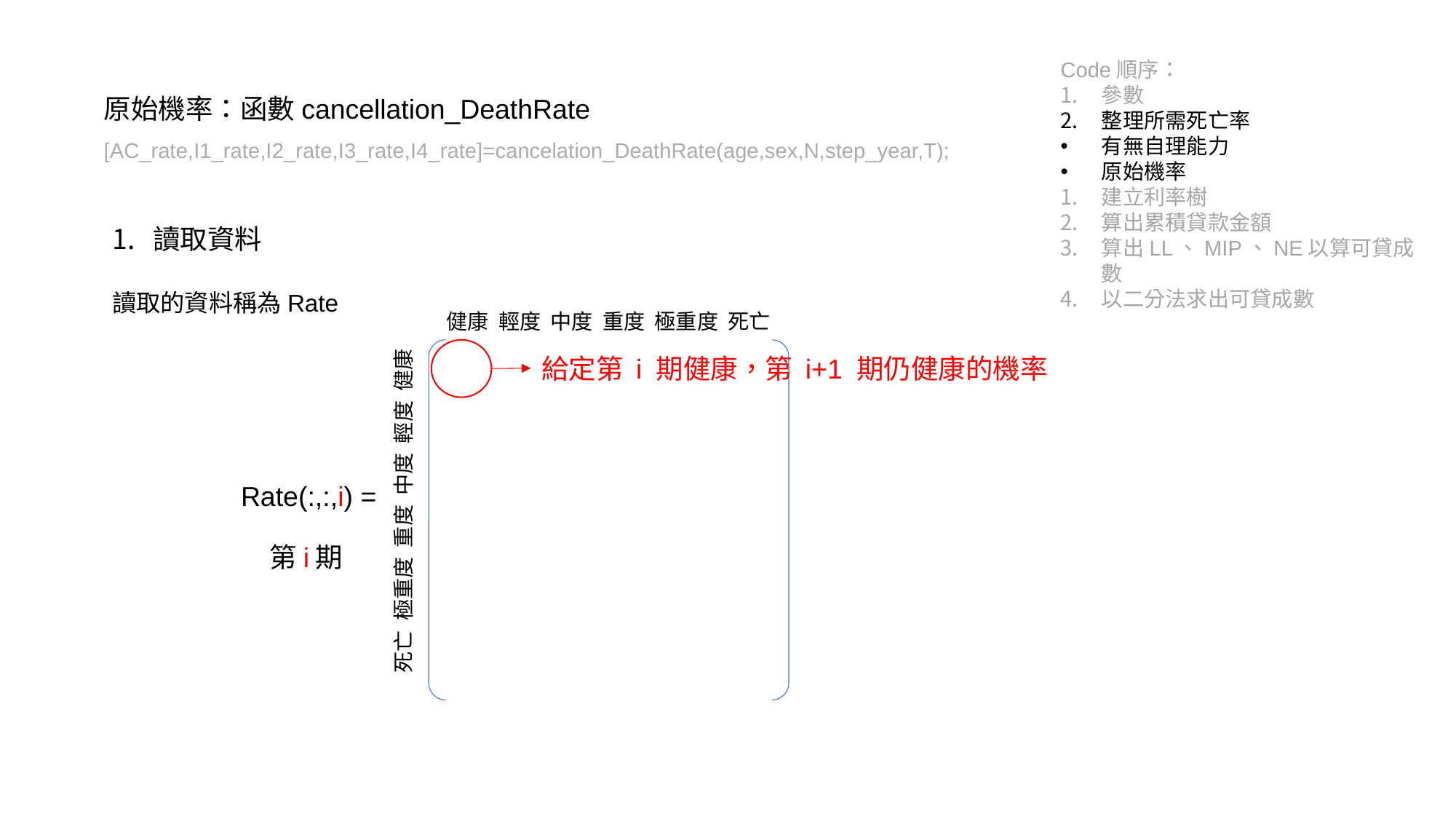

Code順序：
參數
整理所需死亡率
有無自理能力
原始機率
建立利率樹
算出累積貸款金額
算出LL、MIP、NE以算可貸成數
以二分法求出可貸成數
原始機率：函數cancellation_DeathRate
[AC_rate,I1_rate,I2_rate,I3_rate,I4_rate]=cancelation_DeathRate(age,sex,N,step_year,T);
讀取資料

讀取的資料稱為Rate
健康  輕度  中度  重度  極重度  死亡

給定第 i 期健康，第 i+1 期仍健康的機率
Rate(:,:,i) =
死亡  極重度  重度  中度  輕度  健康
第i期